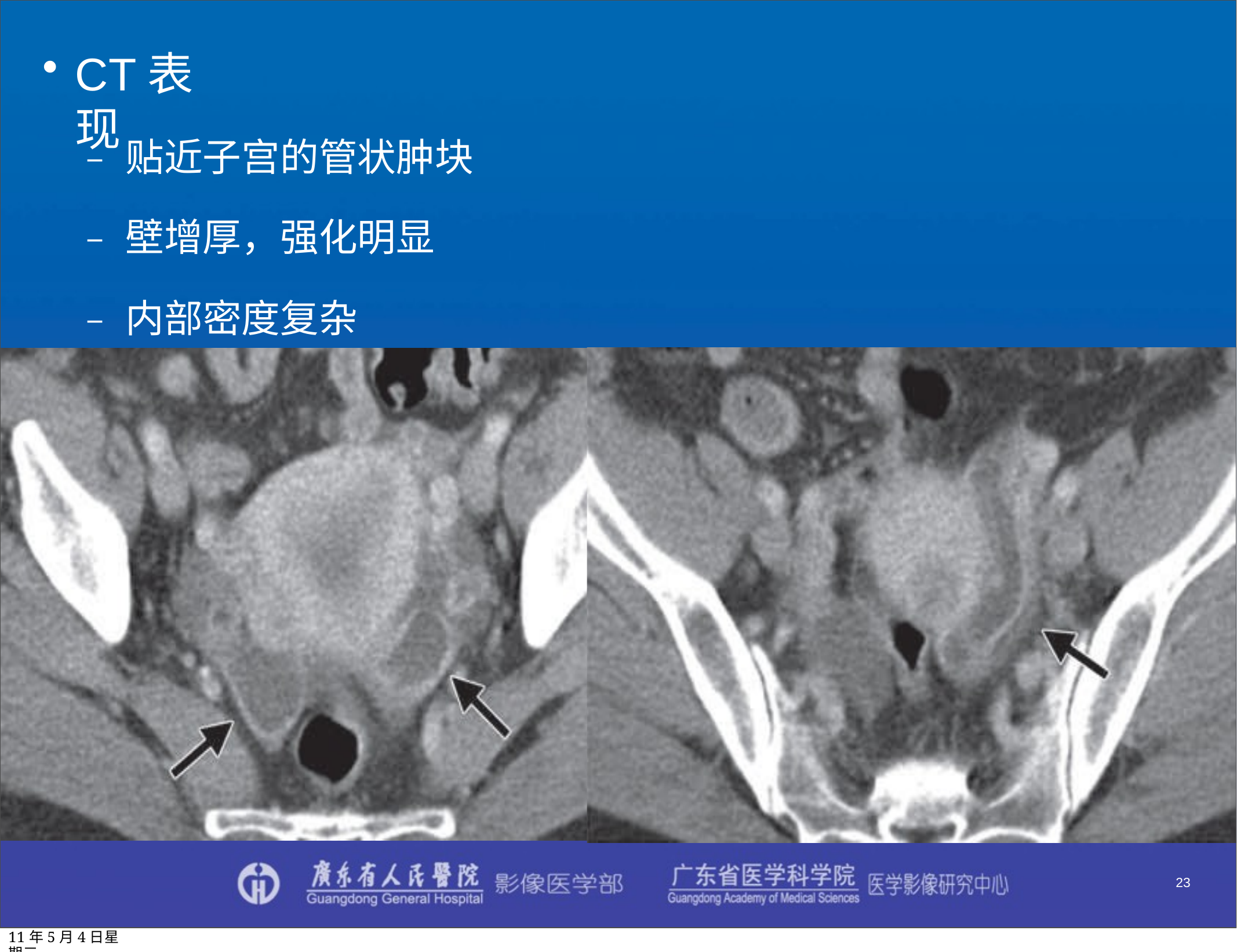

# CT表现
– 贴近子宫的管状肿块
– 壁增厚，强化明显
– 内部密度复杂
– 盆腔内脂肪密度增高及索条影

23
11年5月4日星期三